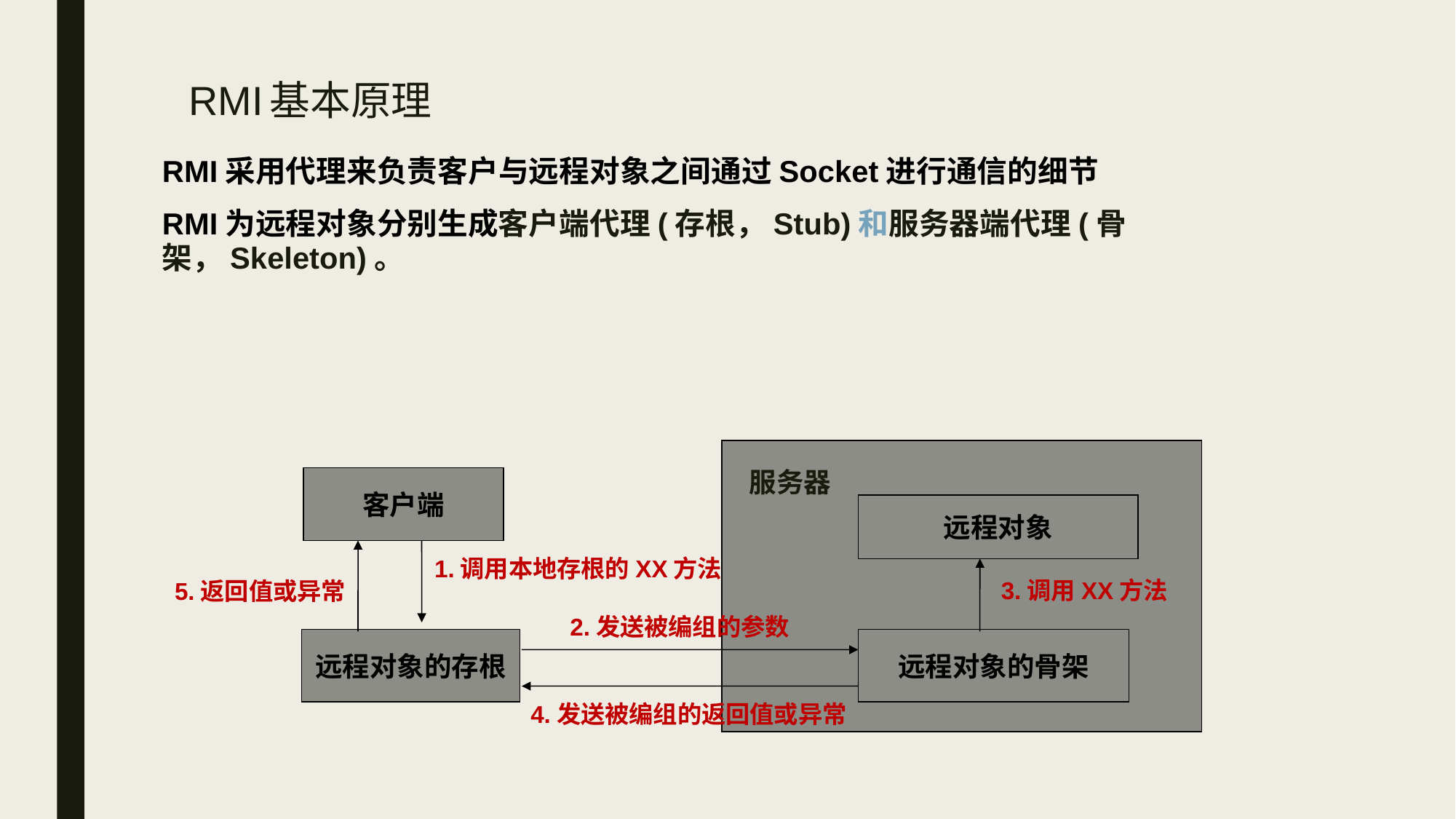

# RMI基本原理
RMI采用代理来负责客户与远程对象之间通过Socket进行通信的细节
RMI为远程对象分别生成客户端代理(存根，Stub)和服务器端代理(骨架，Skeleton)。

服务器
客户端
远程对象

1.调用本地存根的XX方法

5.返回值或异常
3.调用XX方法
2.发送被编组的参数
远程对象的存根
远程对象的骨架

4.发送被编组的返回值或异常